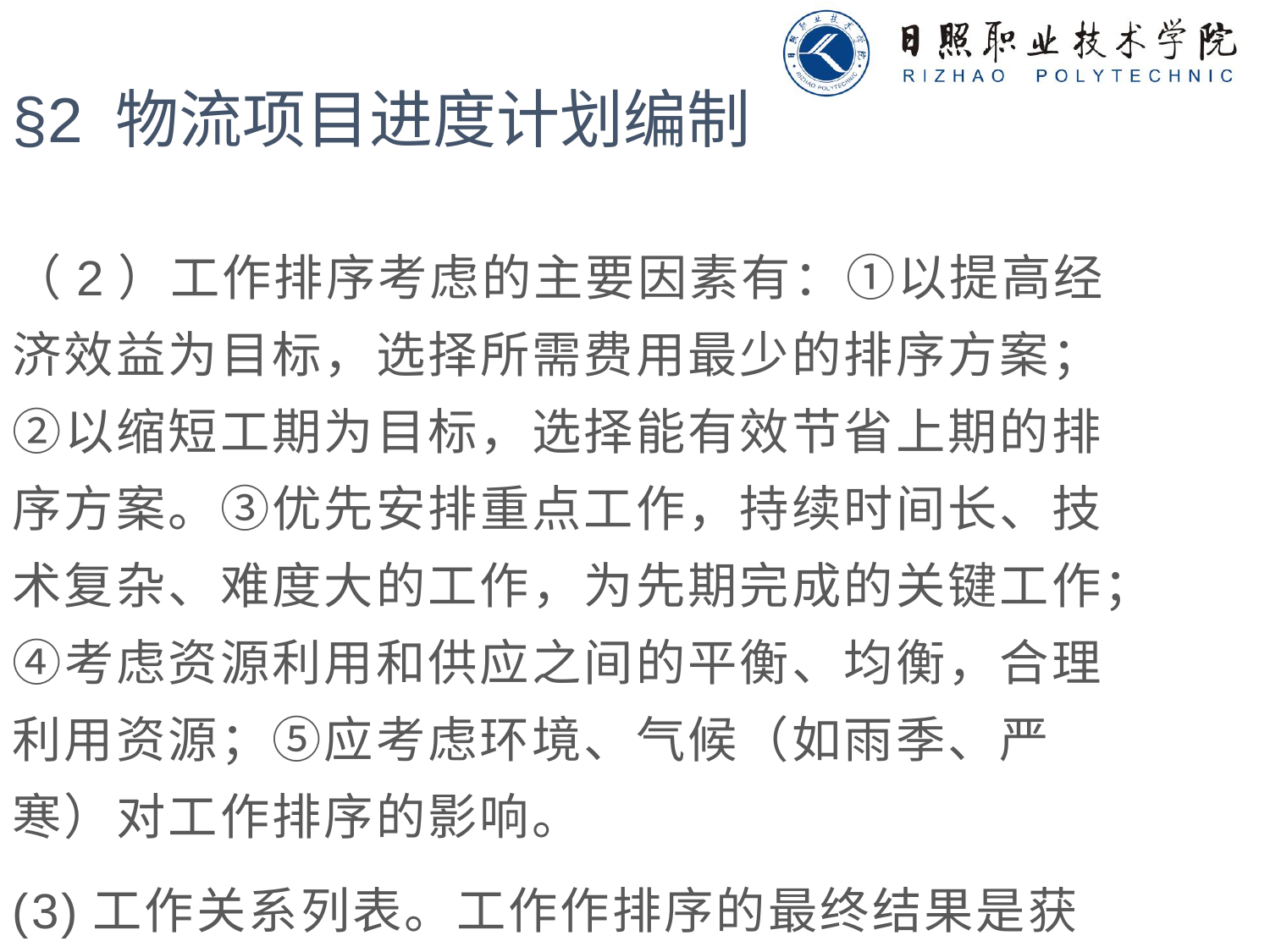

§2 物流项目进度计划编制
（2）工作排序考虑的主要因素有：①以提高经济效益为目标，选择所需费用最少的排序方案；②以缩短工期为目标，选择能有效节省上期的排序方案。③优先安排重点工作，持续时间长、技术复杂、难度大的工作，为先期完成的关键工作；④考虑资源利用和供应之间的平衡、均衡，合理利用资源；⑤应考虑环境、气候（如雨季、严寒）对工作排序的影响。
(3)工作关系列表。工作作排序的最终结果是获得描述项目各工作相互关系的的详细关系